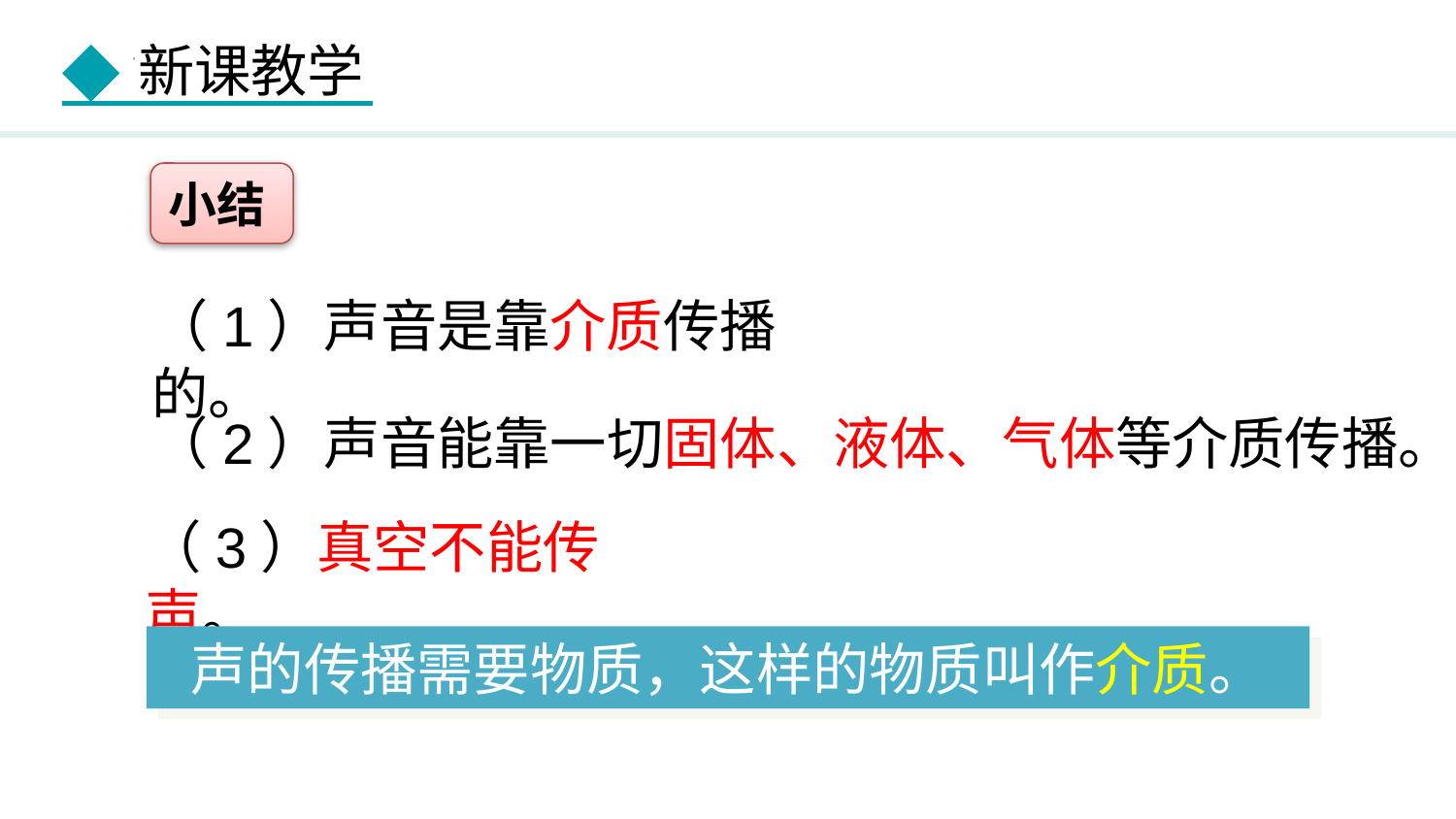

小结
（1）声音是靠介质传播的。
（2）声音能靠一切固体、液体、气体等介质传播。
（3）真空不能传声。
声的传播需要物质，这样的物质叫作介质。